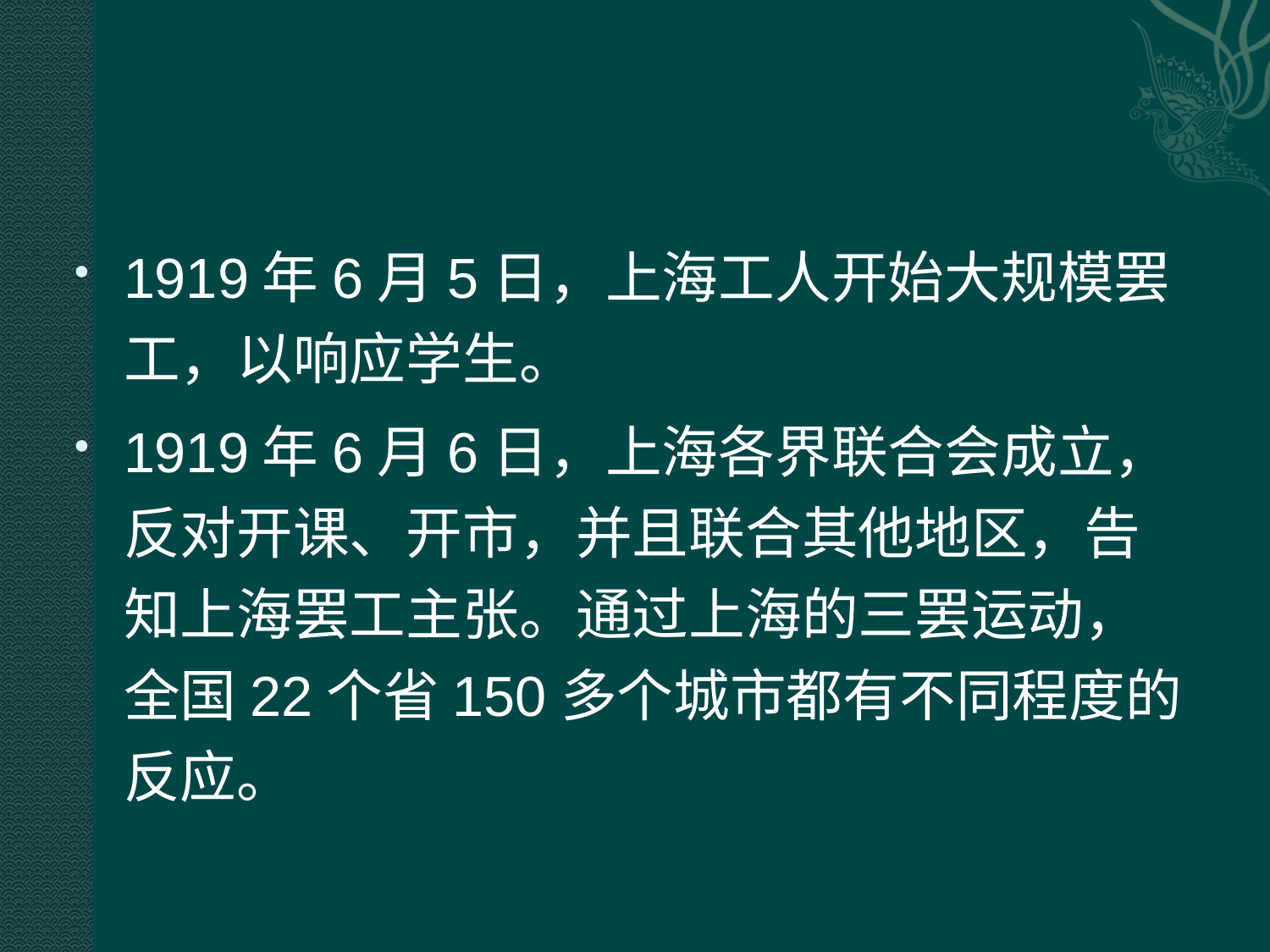

#
1919年6月5日，上海工人开始大规模罢工，以响应学生。
1919年6月6日，上海各界联合会成立，反对开课、开市，并且联合其他地区，告知上海罢工主张。通过上海的三罢运动，全国22个省150多个城市都有不同程度的反应。